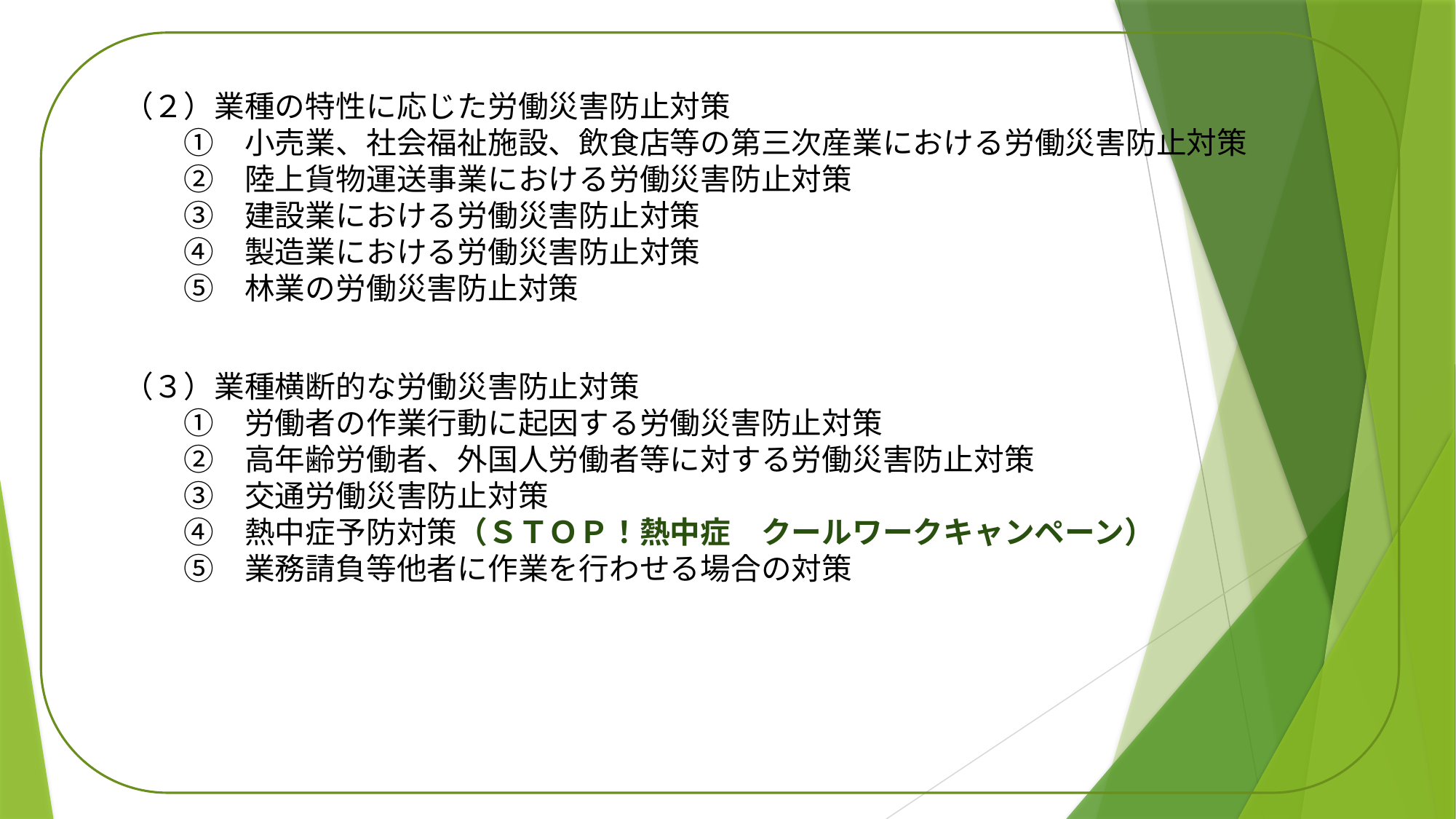

（２）業種の特性に応じた労働災害防止対策
　　①　小売業、社会福祉施設、飲食店等の第三次産業における労働災害防止対策
　　②　陸上貨物運送事業における労働災害防止対策
　　③　建設業における労働災害防止対策
　　④　製造業における労働災害防止対策
　　⑤　林業の労働災害防止対策
（３）業種横断的な労働災害防止対策
　　①　労働者の作業行動に起因する労働災害防止対策
　　②　高年齢労働者、外国人労働者等に対する労働災害防止対策
　　③　交通労働災害防止対策
　　④　熱中症予防対策（ＳＴＯＰ！熱中症　クールワークキャンペーン）
　　⑤　業務請負等他者に作業を行わせる場合の対策